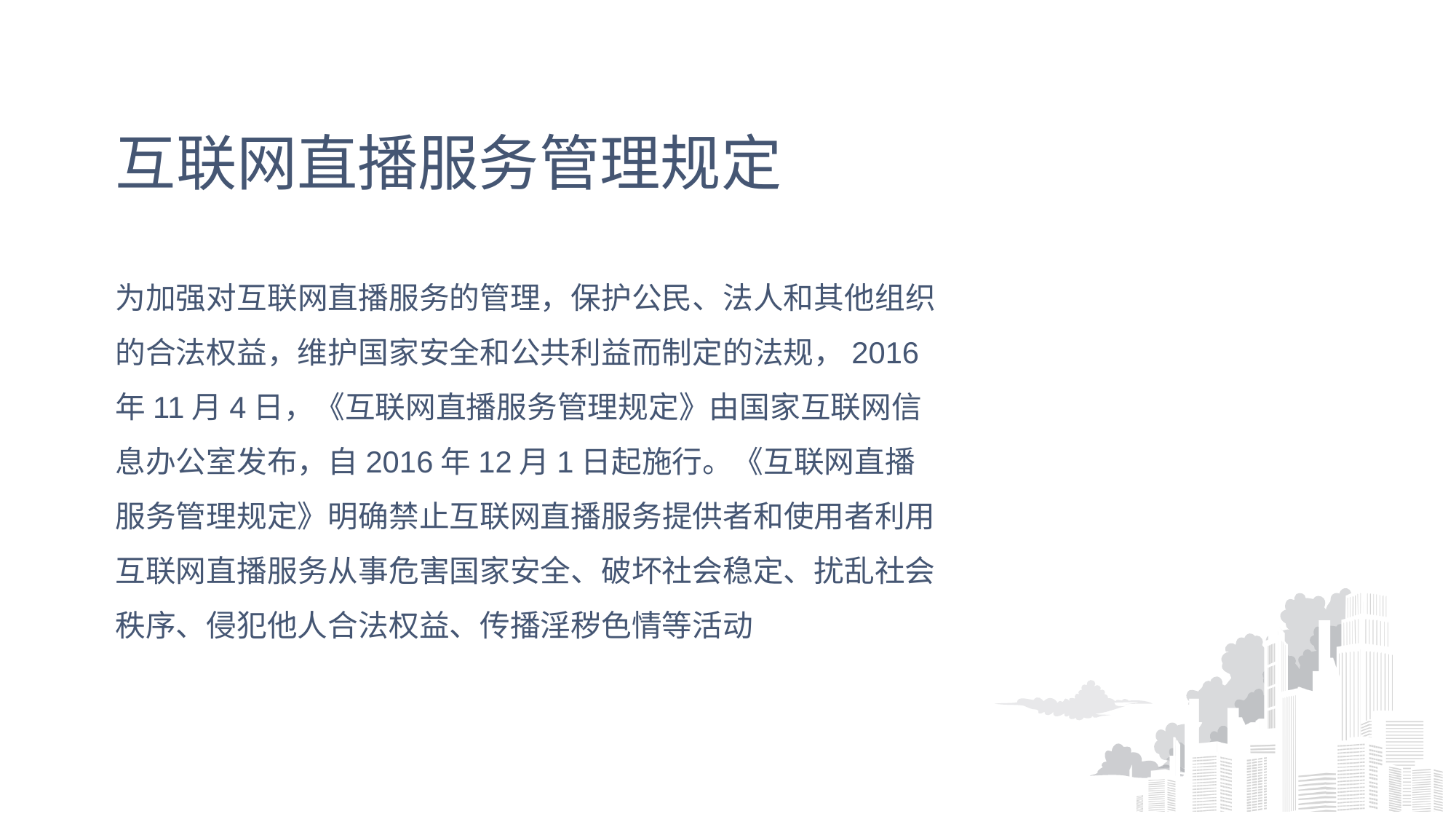

# 互联网直播服务管理规定
为加强对互联网直播服务的管理，保护公民、法人和其他组织的合法权益，维护国家安全和公共利益而制定的法规，2016年11月4日，《互联网直播服务管理规定》由国家互联网信息办公室发布，自2016年12月1日起施行。《互联网直播服务管理规定》明确禁止互联网直播服务提供者和使用者利用互联网直播服务从事危害国家安全、破坏社会稳定、扰乱社会秩序、侵犯他人合法权益、传播淫秽色情等活动